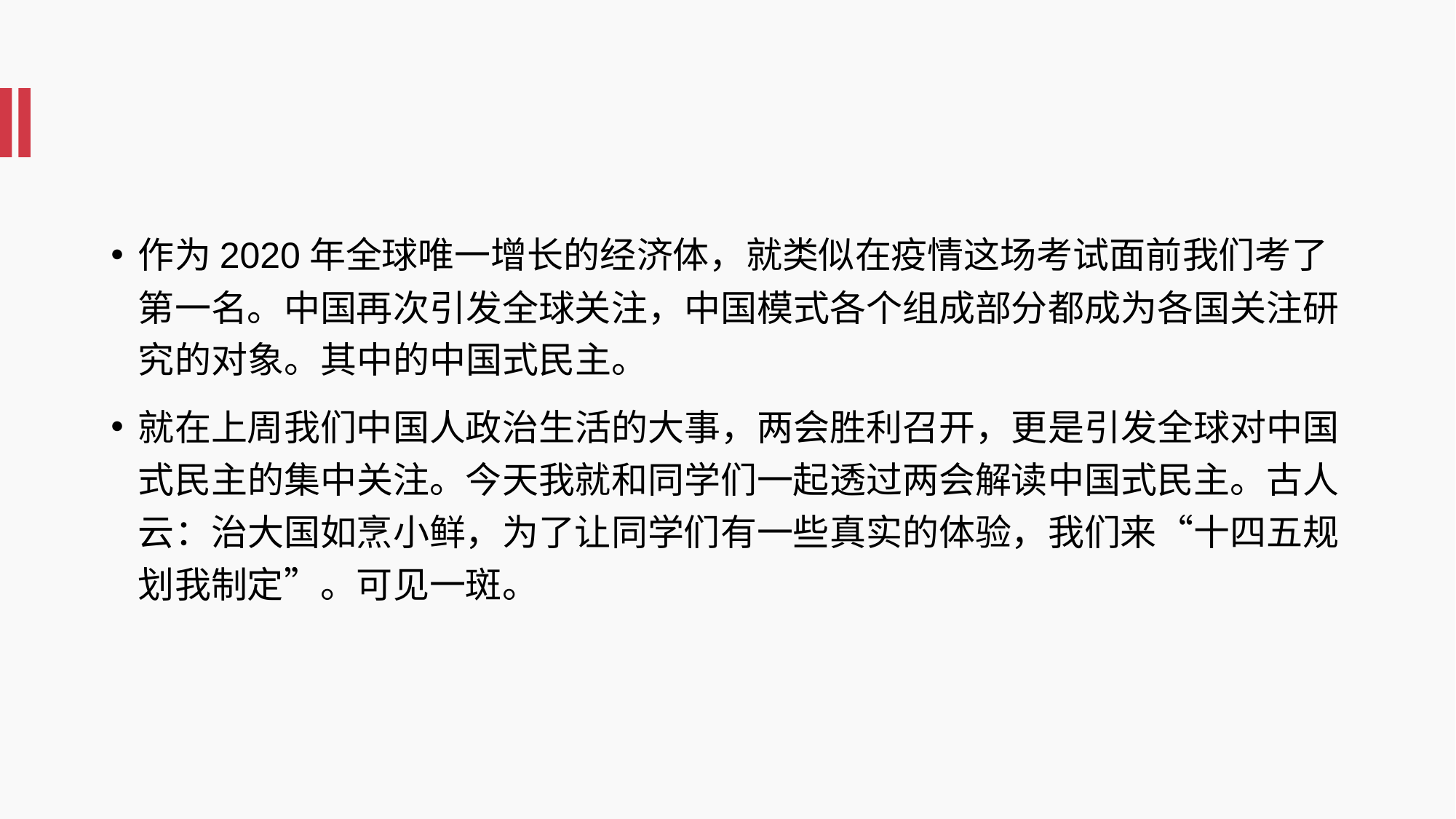

#
作为2020年全球唯一增长的经济体，就类似在疫情这场考试面前我们考了第一名。中国再次引发全球关注，中国模式各个组成部分都成为各国关注研究的对象。其中的中国式民主。
就在上周我们中国人政治生活的大事，两会胜利召开，更是引发全球对中国式民主的集中关注。今天我就和同学们一起透过两会解读中国式民主。古人云：治大国如烹小鲜，为了让同学们有一些真实的体验，我们来“十四五规划我制定”。可见一斑。